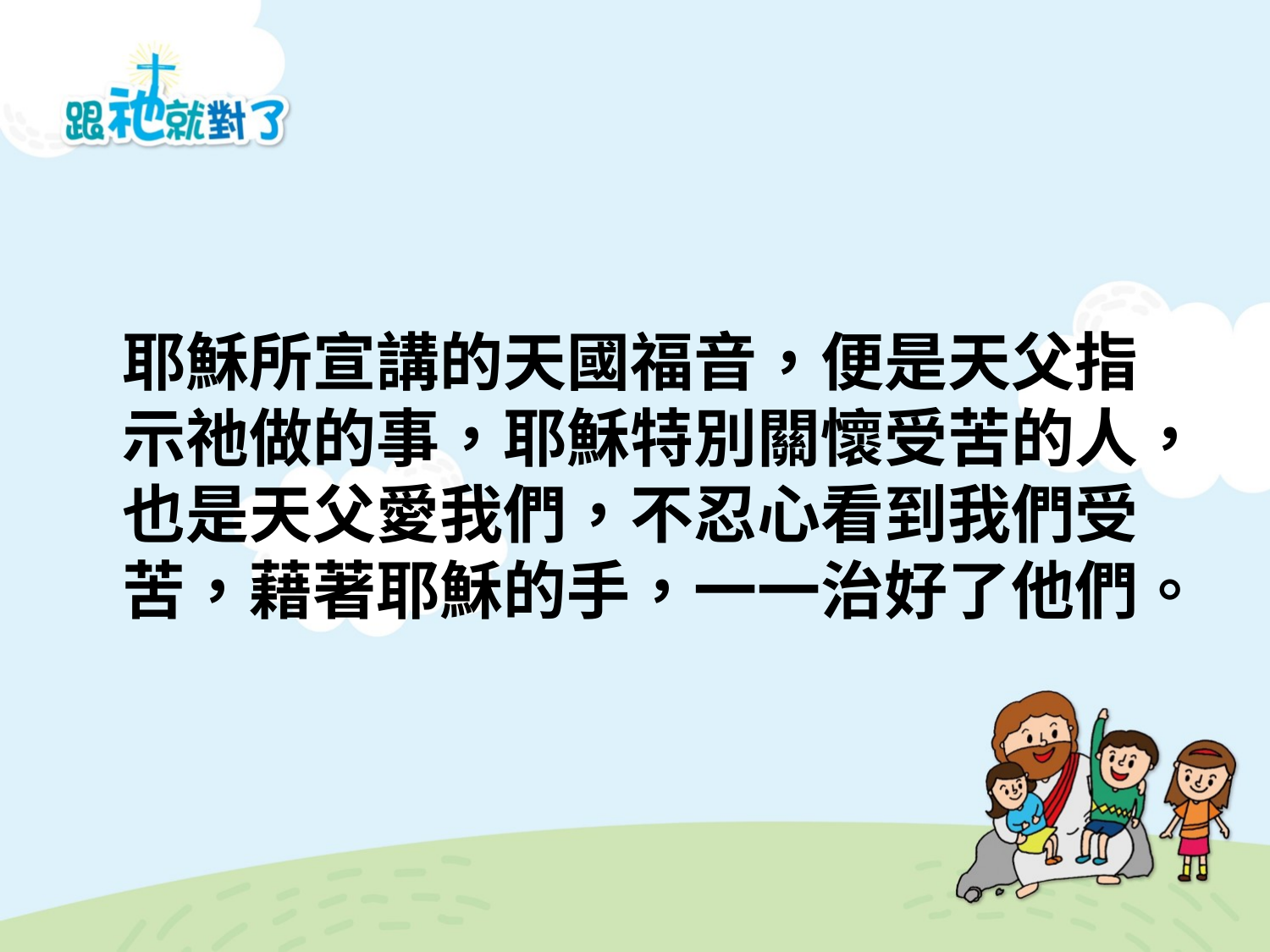

耶穌所宣講的天國福音，便是天父指示祂做的事，耶穌特別關懷受苦的人，也是天父愛我們，不忍心看到我們受苦，藉著耶穌的手，一一治好了他們。